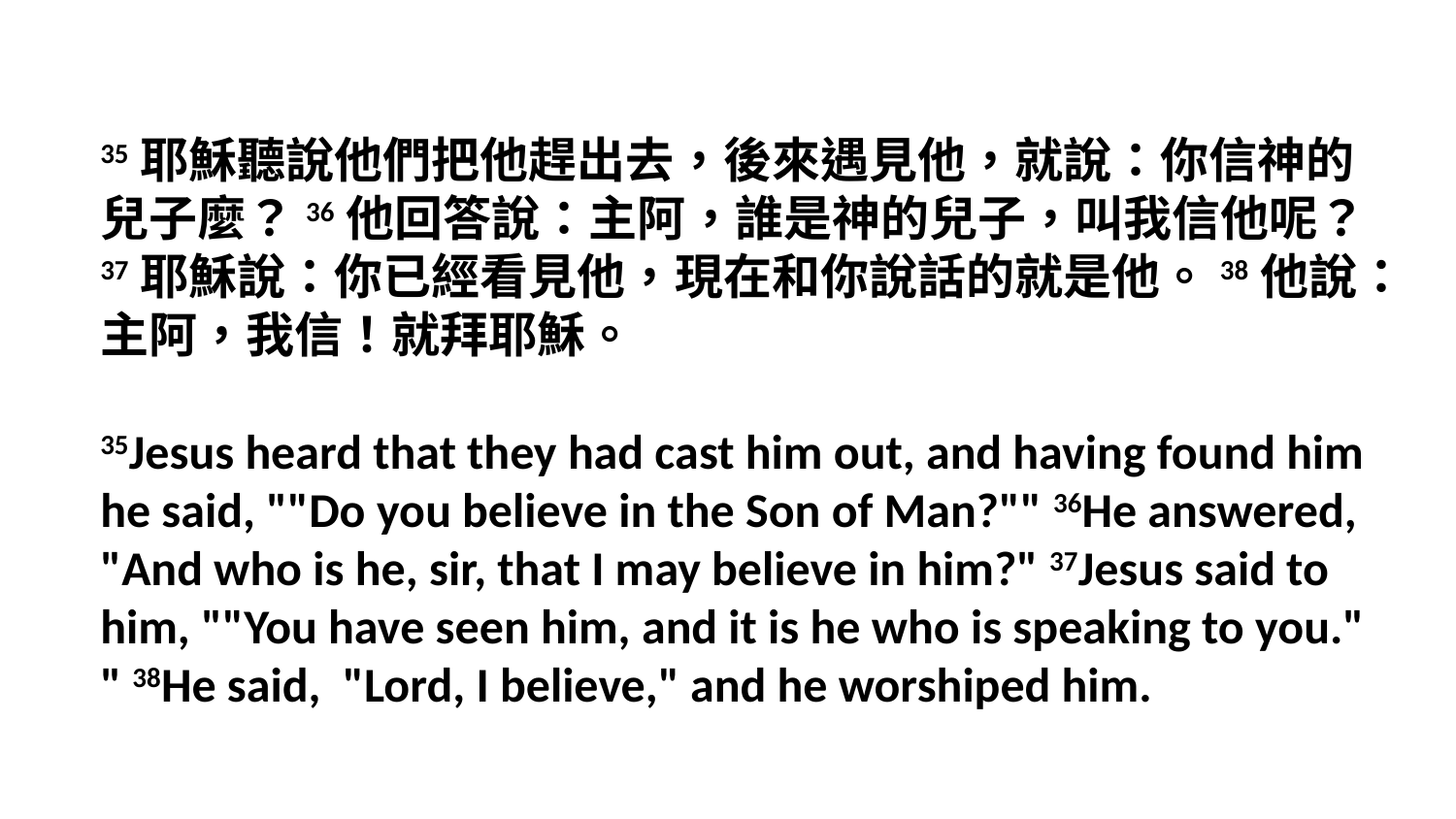

35耶穌聽說他們把他趕出去，後來遇見他，就說：你信神的兒子麼？36他回答說：主阿，誰是神的兒子，叫我信他呢？37耶穌說：你已經看見他，現在和你說話的就是他。38他說：主阿，我信！就拜耶穌。

35Jesus heard that they had cast him out, and having found him he said, ""Do you believe in the Son of Man?"" 36He answered, "And who is he, sir, that I may believe in him?" 37Jesus said to him, ""You have seen him, and it is he who is speaking to you." " 38He said,  "Lord, I believe," and he worshiped him.